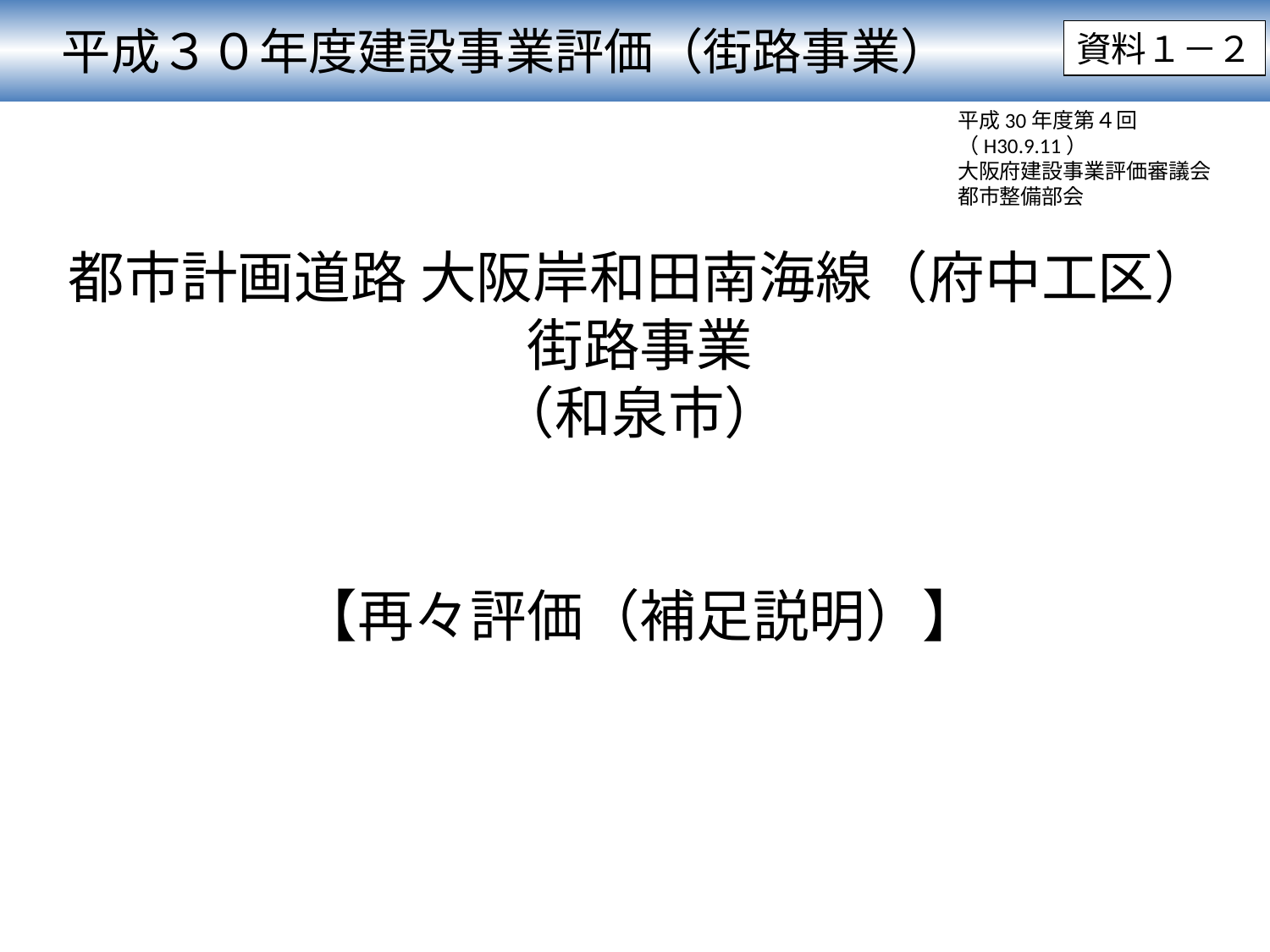

平成３０年度建設事業評価（街路事業）
資料１－２
平成30年度第４回（H30.9.11）
大阪府建設事業評価審議会
都市整備部会
# 都市計画道路 大阪岸和田南海線（府中工区） 街路事業 （和泉市） 【再々評価（補足説明）】